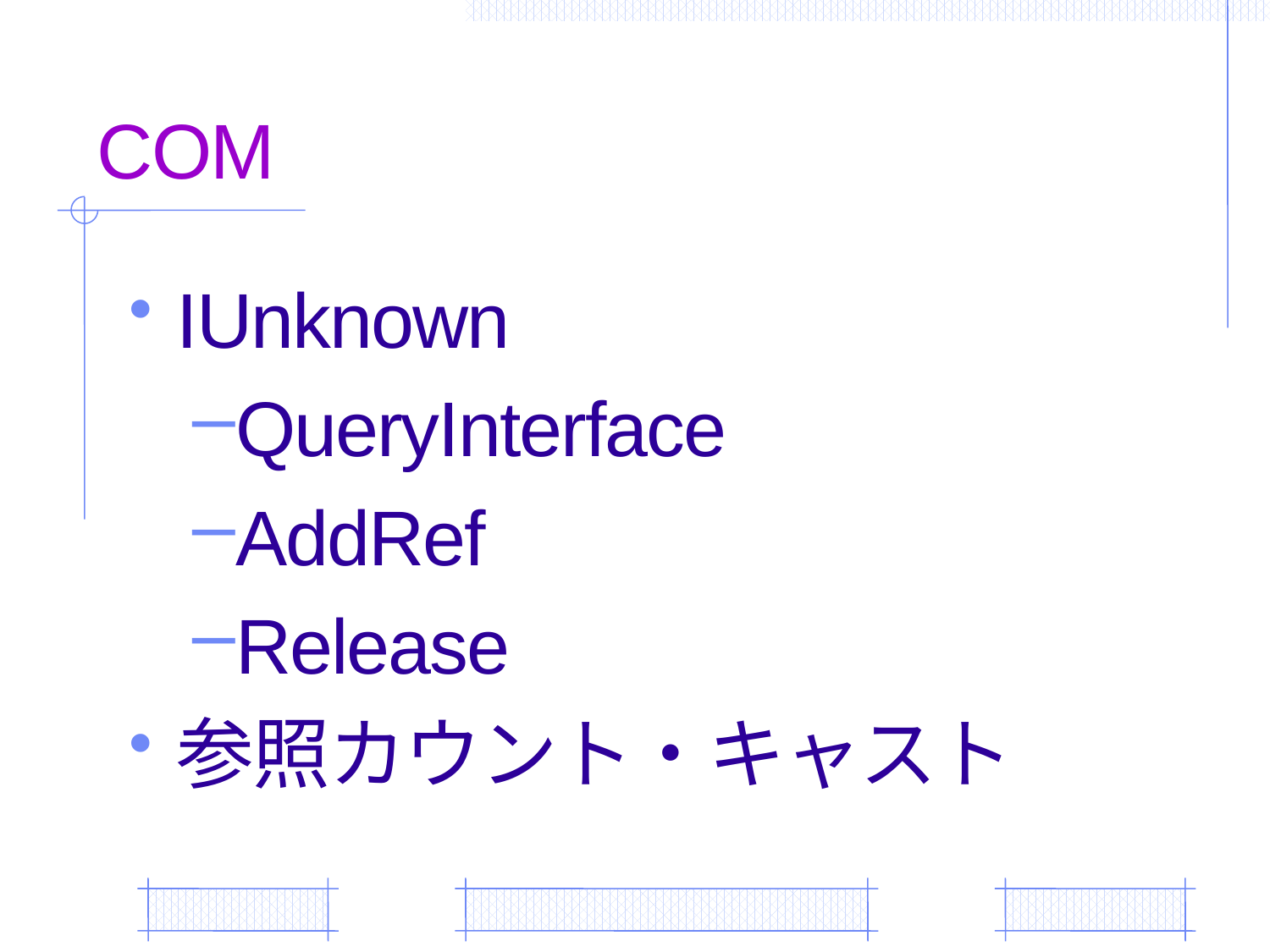

# COM
IUnknown
QueryInterface
AddRef
Release
参照カウント・キャスト